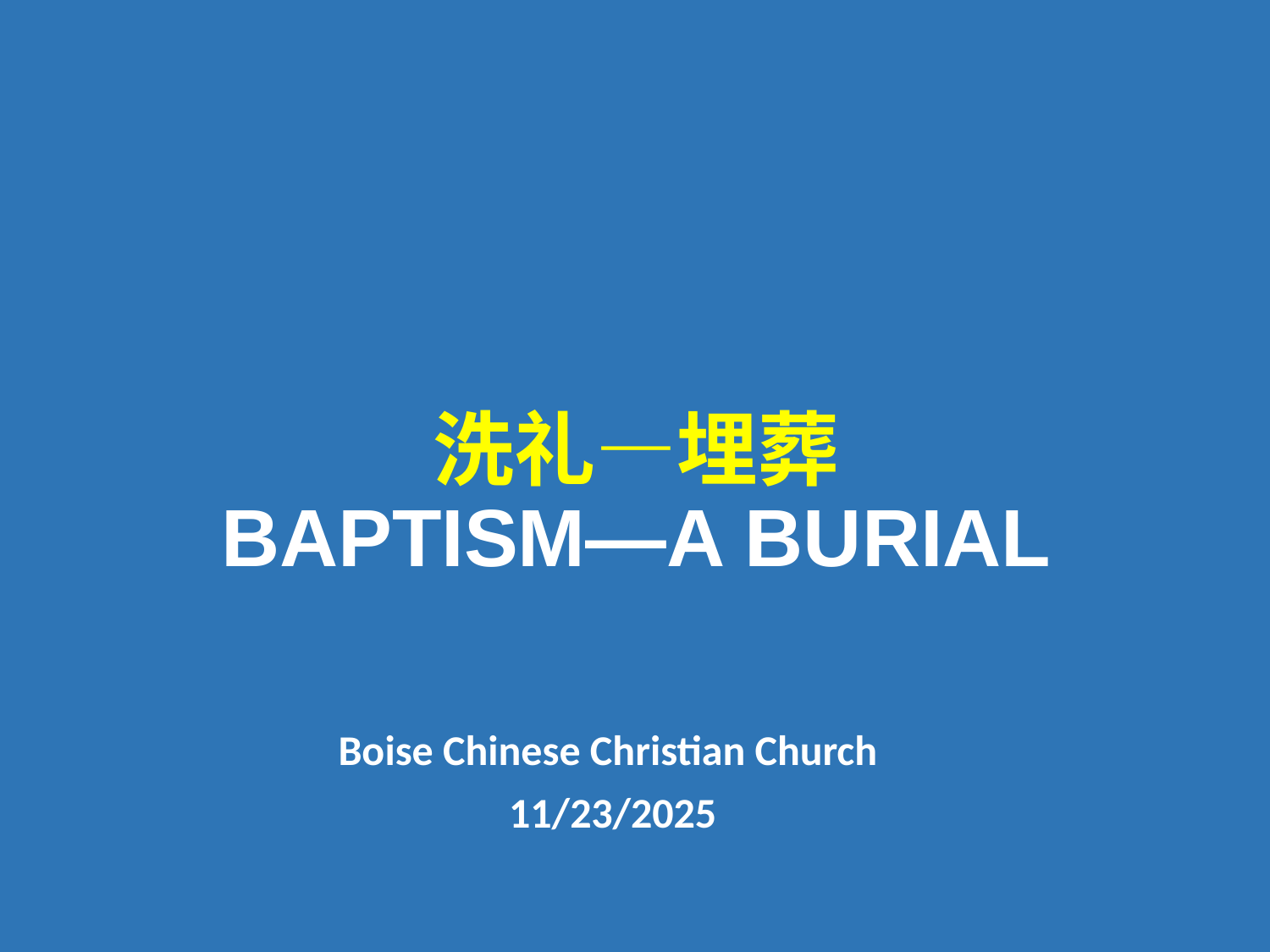

# 洗礼—埋葬 BAPTISM—A BURIAL
Boise Chinese Christian Church
11/23/2025